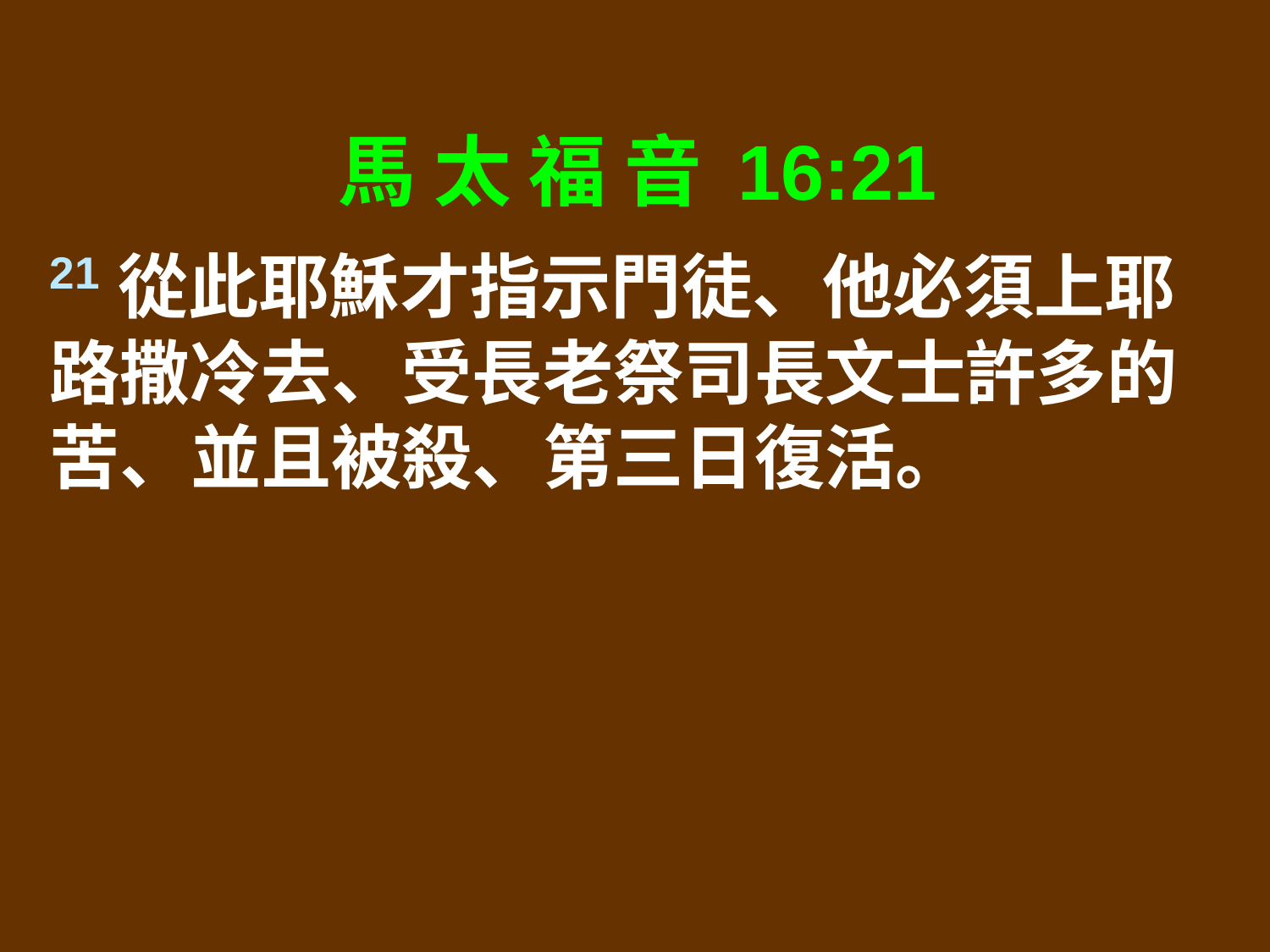

馬 太 福 音 16:21
21從此耶穌才指示門徒、他必須上耶路撒冷去、受長老祭司長文士許多的苦、並且被殺、第三日復活。